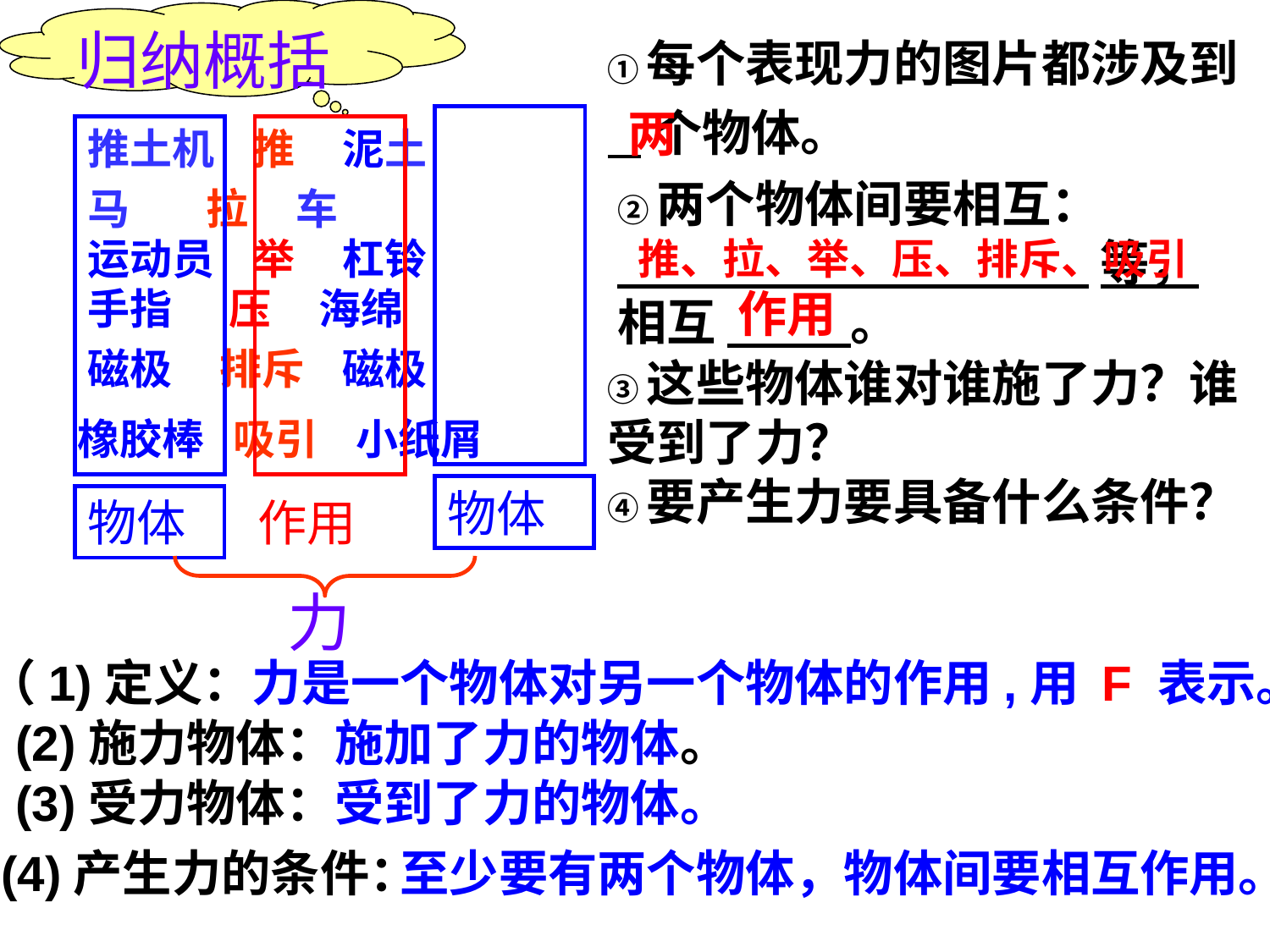

归纳概括
①每个表现力的图片都涉及到
   个物体。
两

推土机    推     泥土

②两个物体间要相互：
                                          等，
相互            。
马        拉     车
运动员    举     杠铃
推、拉、举、压、排斥、吸引

手指      压     海绵
作用
磁极     排斥    磁极
③这些物体谁对谁施了力？谁受到了力？
④要产生力要具备什么条件？
橡胶棒   吸引    小纸屑
物体
物体
作用

力
（1)定义：力是一个物体对另一个物体的作用,用 F 表示。
(2)施力物体：施加了力的物体。
(3)受力物体：受到了力的物体。
 (4)产生力的条件：
至少要有两个物体，物体间要相互作用。